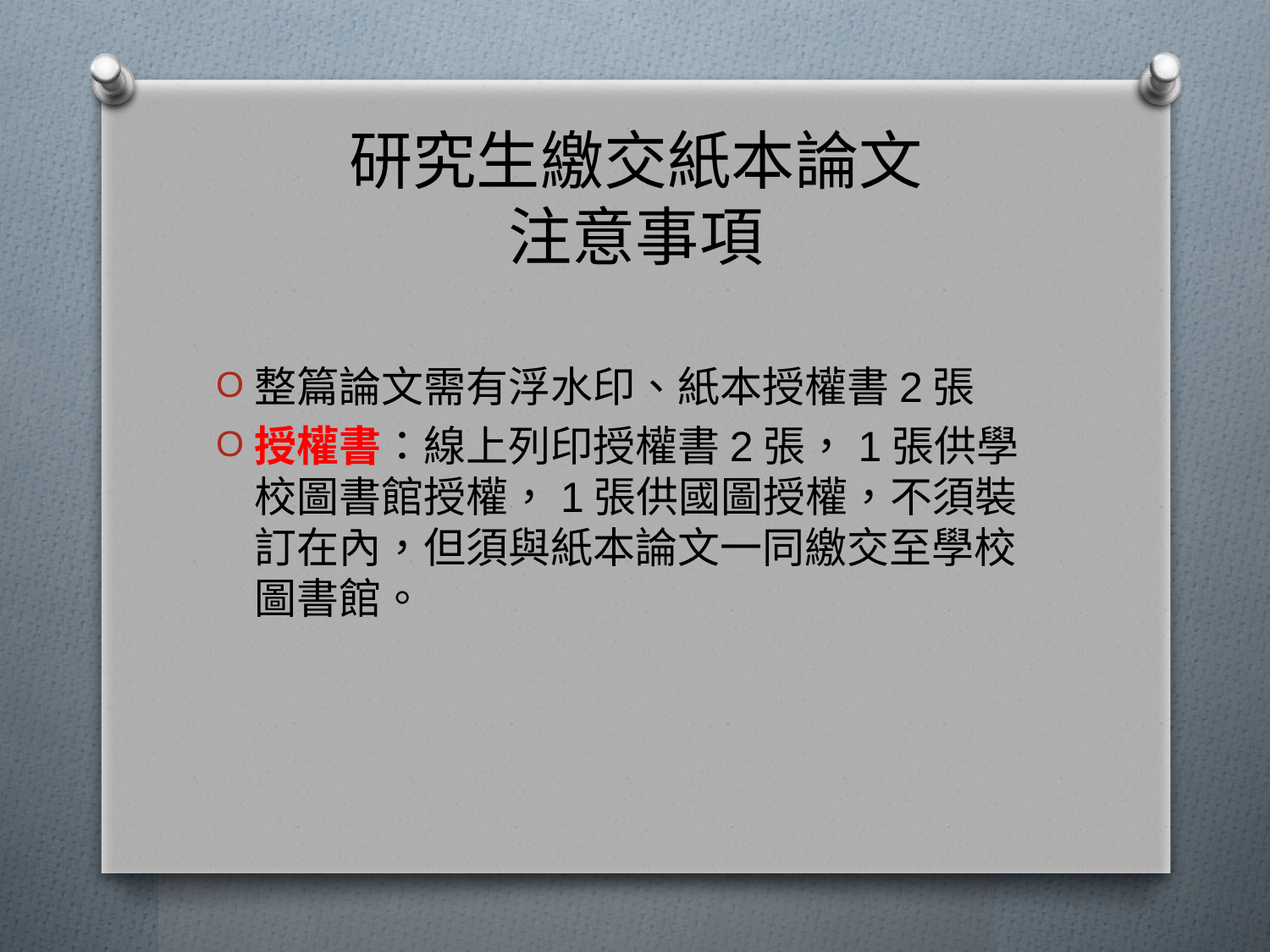

# 研究生繳交紙本論文 注意事項

整篇論文需有浮水印、紙本授權書2張
授權書：線上列印授權書2張，1張供學校圖書館授權，1張供國圖授權，不須裝訂在內，但須與紙本論文一同繳交至學校圖書館。